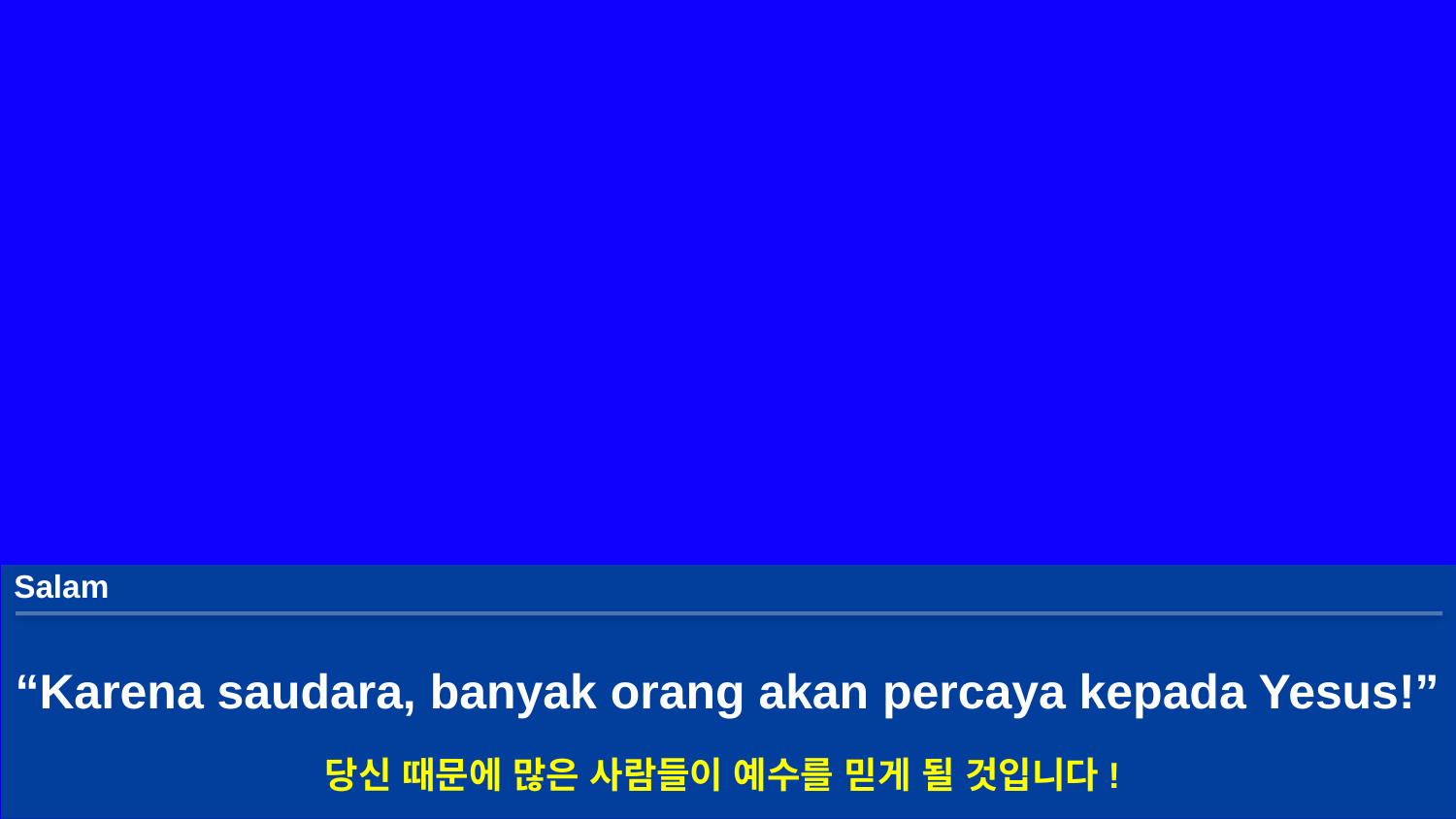

Salam

“Karena saudara, banyak orang akan percaya kepada Yesus!”
당신 때문에 많은 사람들이 예수를 믿게 될 것입니다!